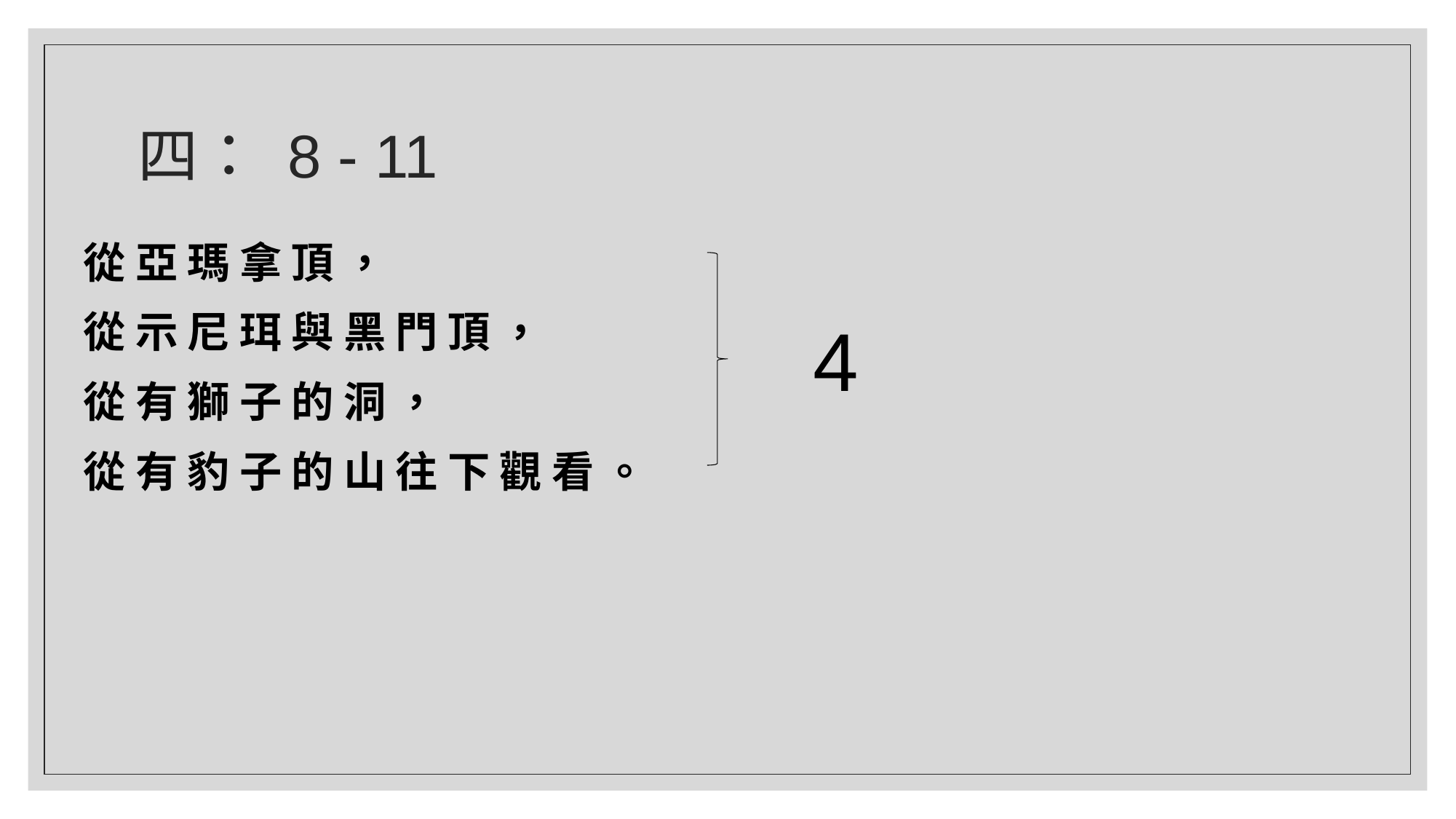

# 四： 8 - 11
從 亞 瑪 拿 頂 ，
從 示 尼 珥 與 黑 門 頂 ，
從 有 獅 子 的 洞 ，
從 有 豹 子 的 山 往 下 觀 看 。

4